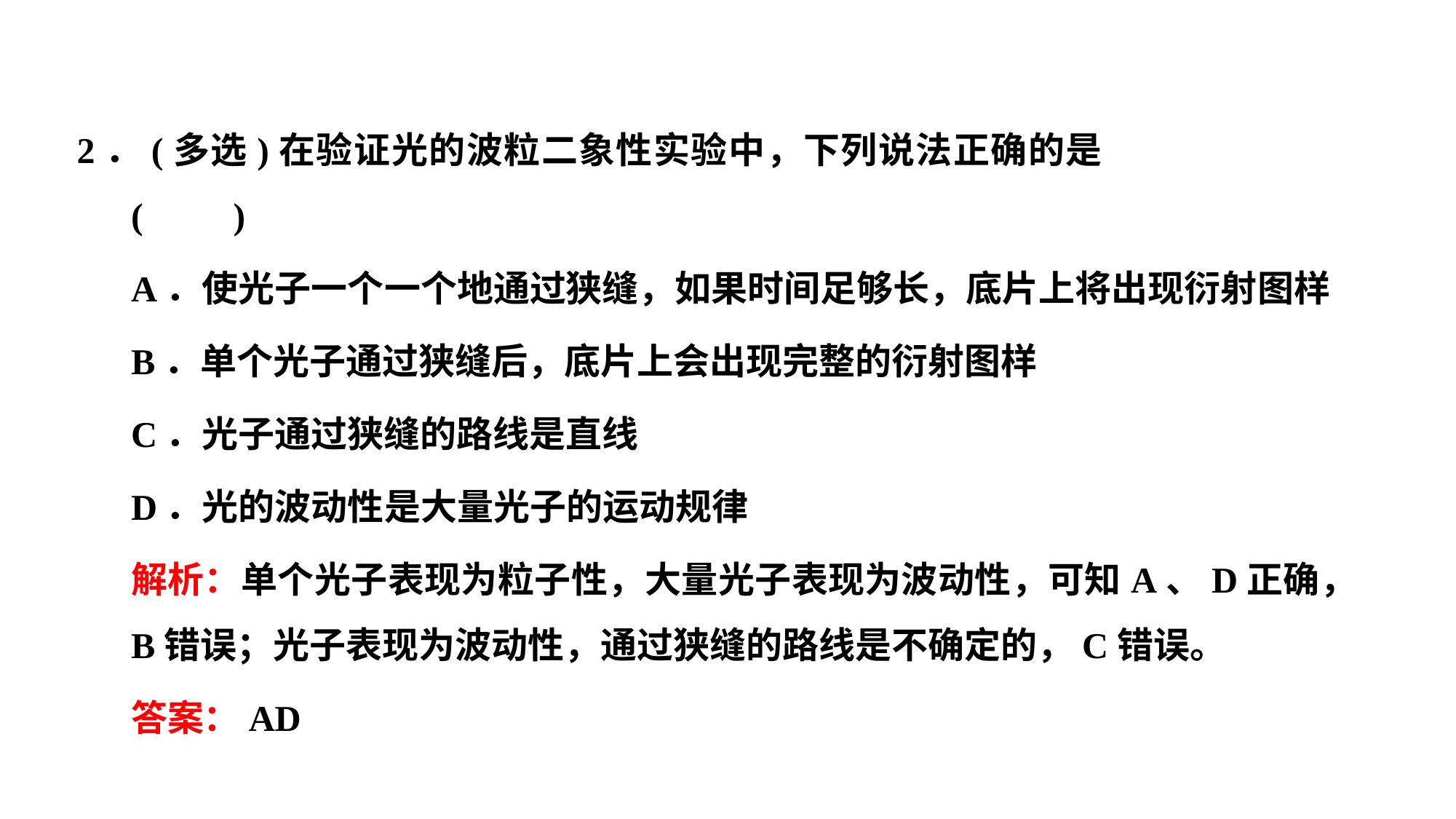

2．(多选)在验证光的波粒二象性实验中，下列说法正确的是			(　　)
A．使光子一个一个地通过狭缝，如果时间足够长，底片上将出现衍射图样
B．单个光子通过狭缝后，底片上会出现完整的衍射图样
C．光子通过狭缝的路线是直线
D．光的波动性是大量光子的运动规律
解析：单个光子表现为粒子性，大量光子表现为波动性，可知A、D正确，B错误；光子表现为波动性，通过狭缝的路线是不确定的，C错误。
答案：AD